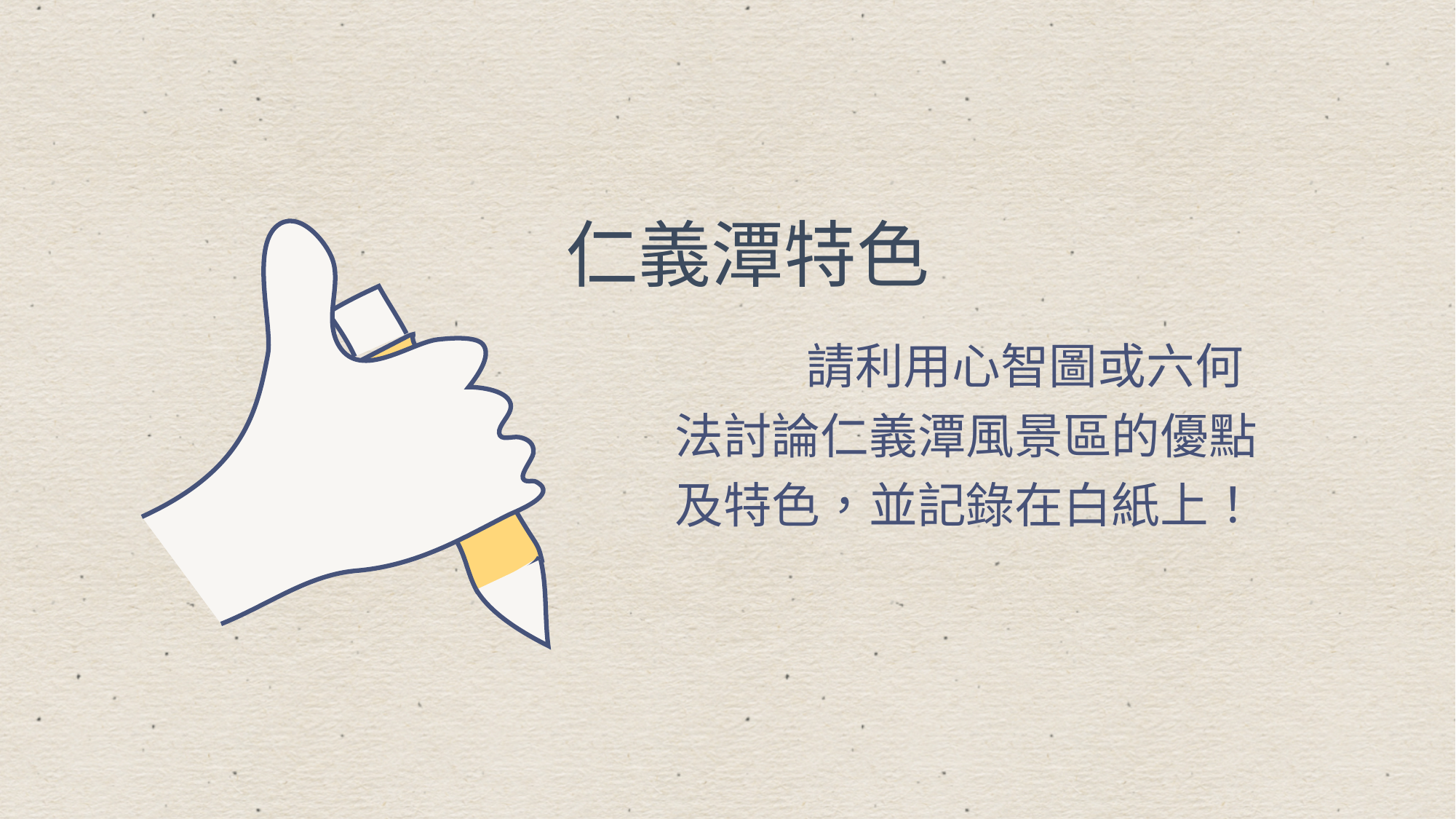

仁義潭特色

           請利用心智圖或六何法討論仁義潭風景區的優點及特色，並記錄在白紙上！